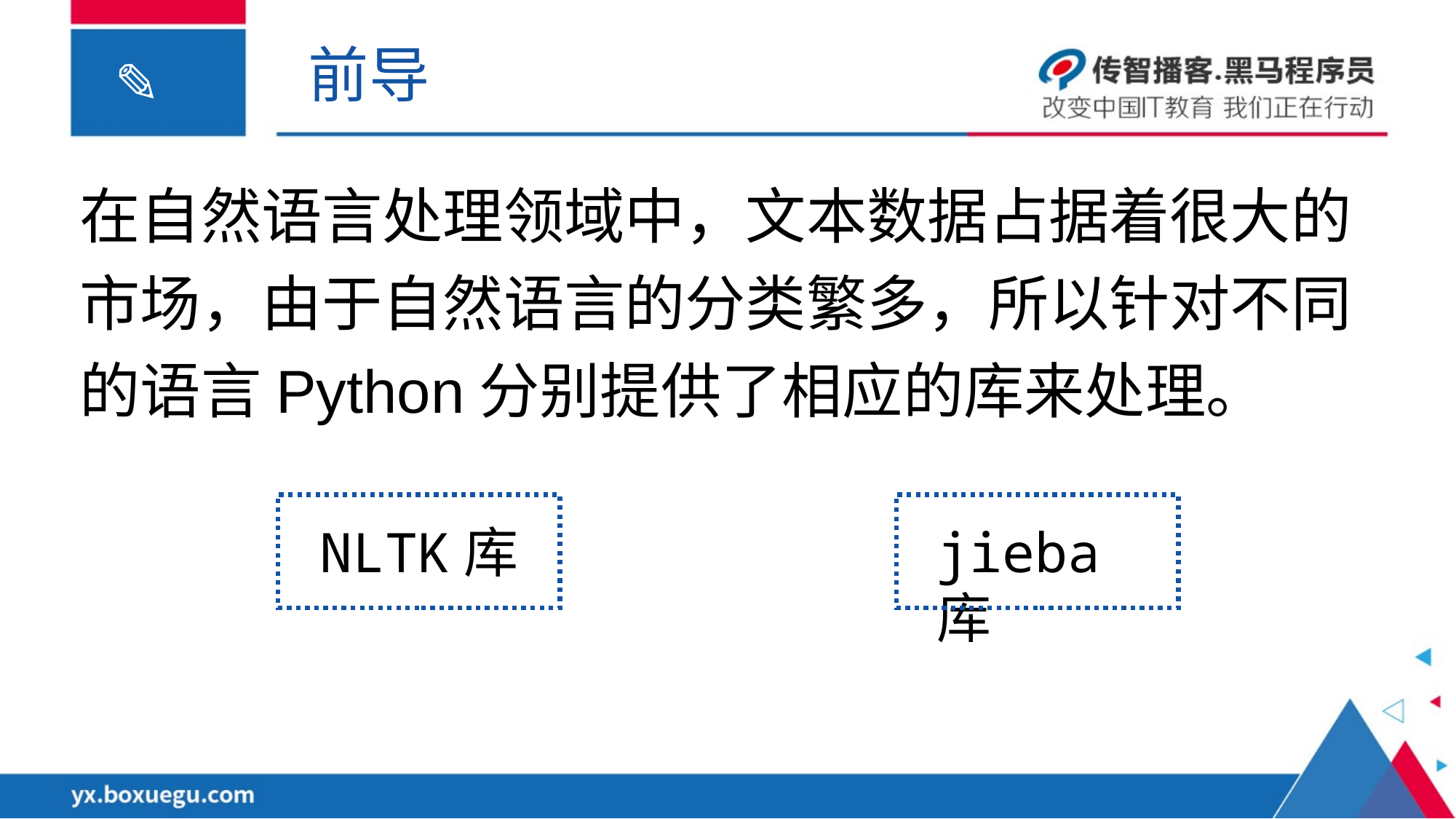

前导
在自然语言处理领域中，文本数据占据着很大的市场，由于自然语言的分类繁多，所以针对不同的语言Python分别提供了相应的库来处理。

NLTK库

jieba库